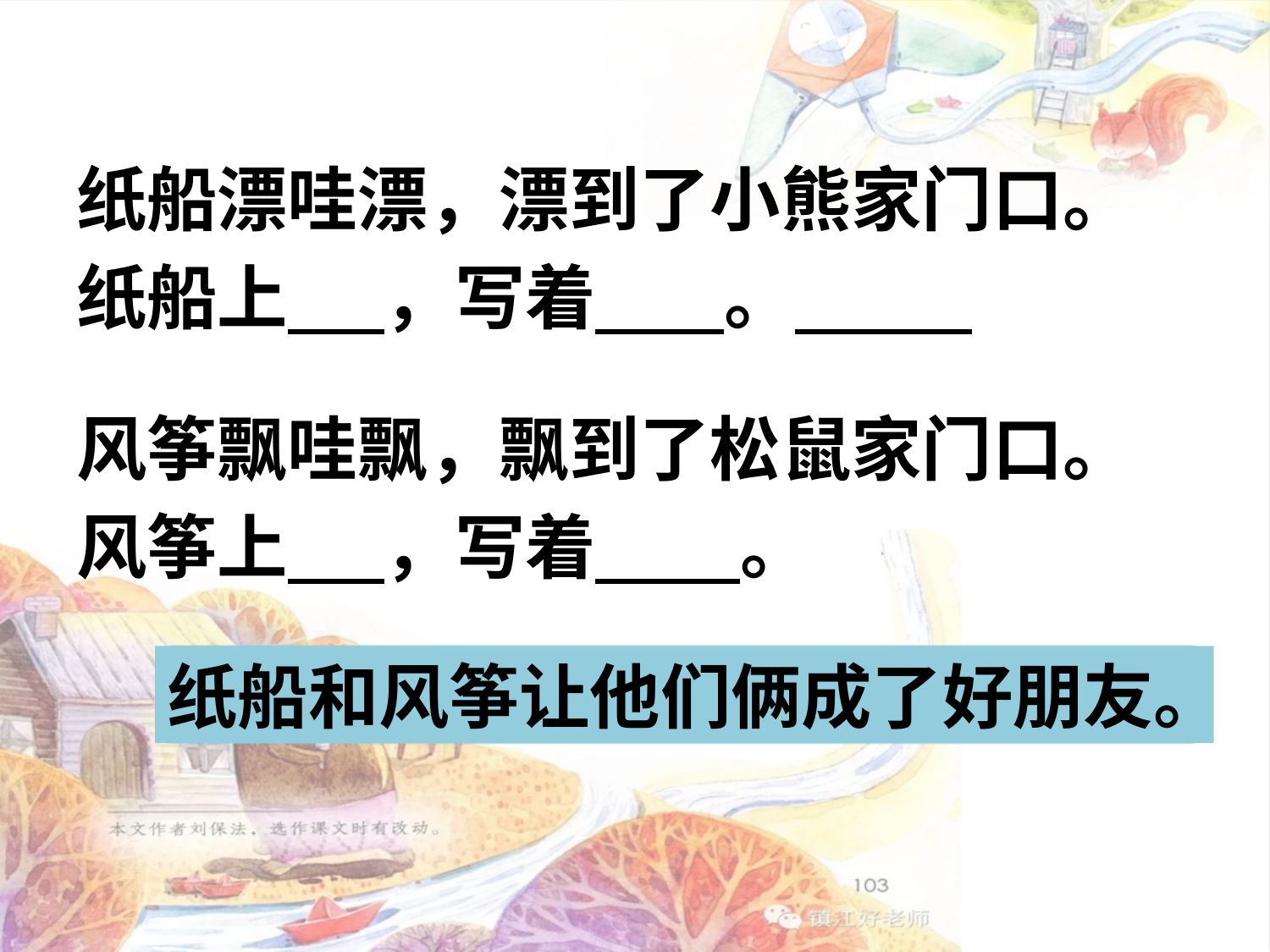

纸船漂哇漂，漂到了小熊家门口。
纸船上      ，写着        。
风筝飘哇飘，飘到了松鼠家门口。
风筝上      ，写着         。

纸船和风筝让他们俩成了好朋友。